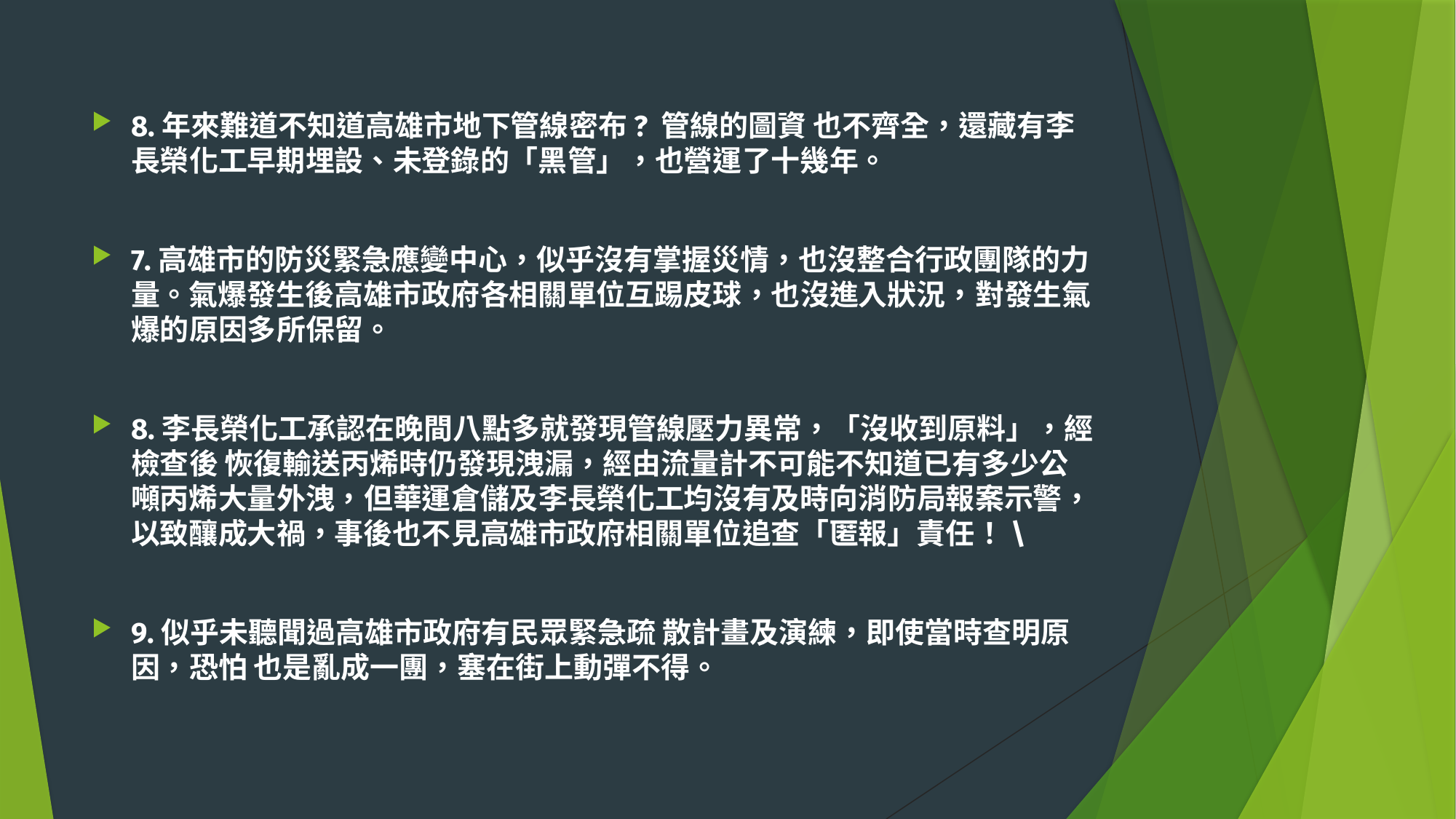

8.年來難道不知道高雄市地下管線密布? 管線的圖資 也不齊全，還藏有李長榮化工早期埋設、未登錄的「黑管」，也營運了十幾年。

7.高雄市的防災緊急應變中心，似乎沒有掌握災情，也沒整合行政團隊的力量。氣爆發生後高雄市政府各相關單位互踢皮球，也沒進入狀況，對發生氣爆的原因多所保留。

8.李長榮化工承認在晚間八點多就發現管線壓力異常，「沒收到原料」，經檢查後 恢復輸送丙烯時仍發現洩漏，經由流量計不可能不知道已有多少公噸丙烯大量外洩，但華運倉儲及李長榮化工均沒有及時向消防局報案示警，以致釀成大禍，事後也不見高雄市政府相關單位追查「匿報」責任！\

9.似乎未聽聞過高雄市政府有民眾緊急疏 散計畫及演練，即使當時查明原因，恐怕 也是亂成一團，塞在街上動彈不得。